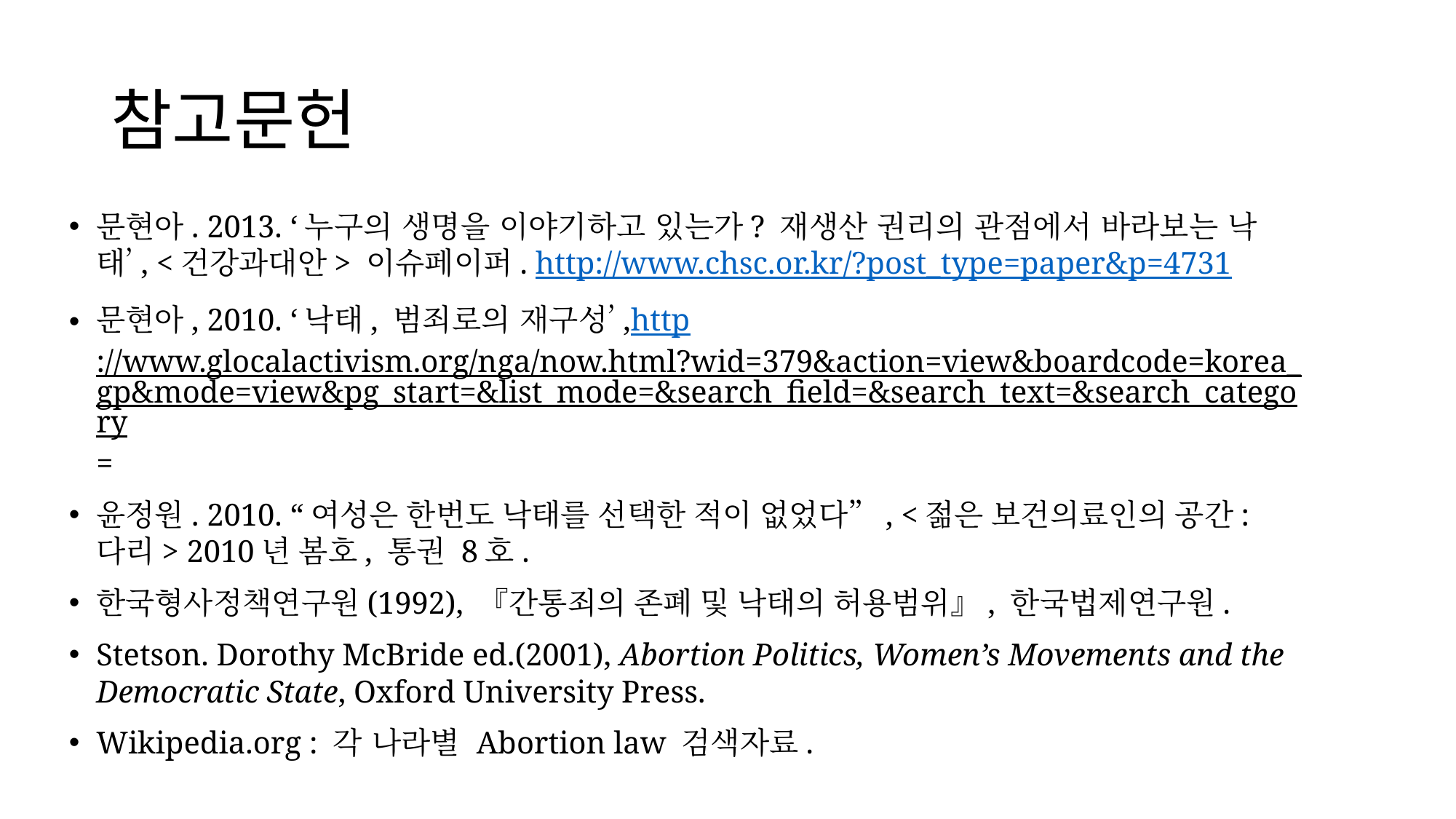

# 참고문헌
문현아. 2013. ‘누구의 생명을 이야기하고 있는가? 재생산 권리의 관점에서 바라보는 낙태’, <건강과대안> 이슈페이퍼. http://www.chsc.or.kr/?post_type=paper&p=4731
문현아, 2010. ‘낙태, 범죄로의 재구성’,http://www.glocalactivism.org/nga/now.html?wid=379&action=view&boardcode=korea_gp&mode=view&pg_start=&list_mode=&search_field=&search_text=&search_category=
윤정원. 2010. “여성은 한번도 낙태를 선택한 적이 없었다”, <젊은 보건의료인의 공간: 다리> 2010년 봄호, 통권 8호.
한국형사정책연구원(1992), 『간통죄의 존폐 및 낙태의 허용범위』, 한국법제연구원.
Stetson. Dorothy McBride ed.(2001), Abortion Politics, Women’s Movements and the Democratic State, Oxford University Press.
Wikipedia.org : 각 나라별 Abortion law 검색자료.